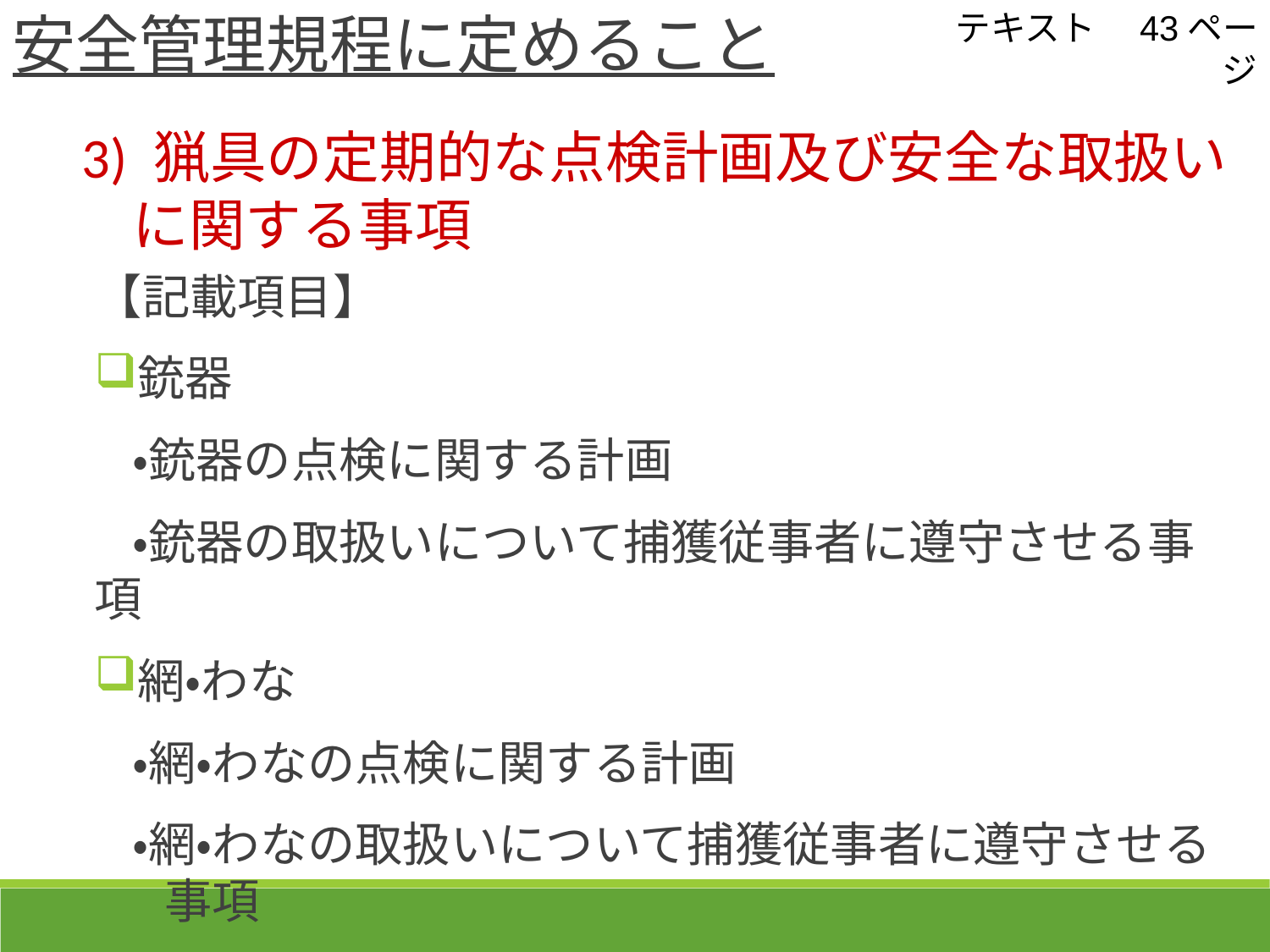

テキスト　43ページ
安全管理規程に定めること
3) 猟具の定期的な点検計画及び安全な取扱いに関する事項
【記載項目】
銃器
・銃器の点検に関する計画
・銃器の取扱いについて捕獲従事者に遵守させる事項
網・わな
・網・わなの点検に関する計画
・網・わなの取扱いについて捕獲従事者に遵守させる
  事項